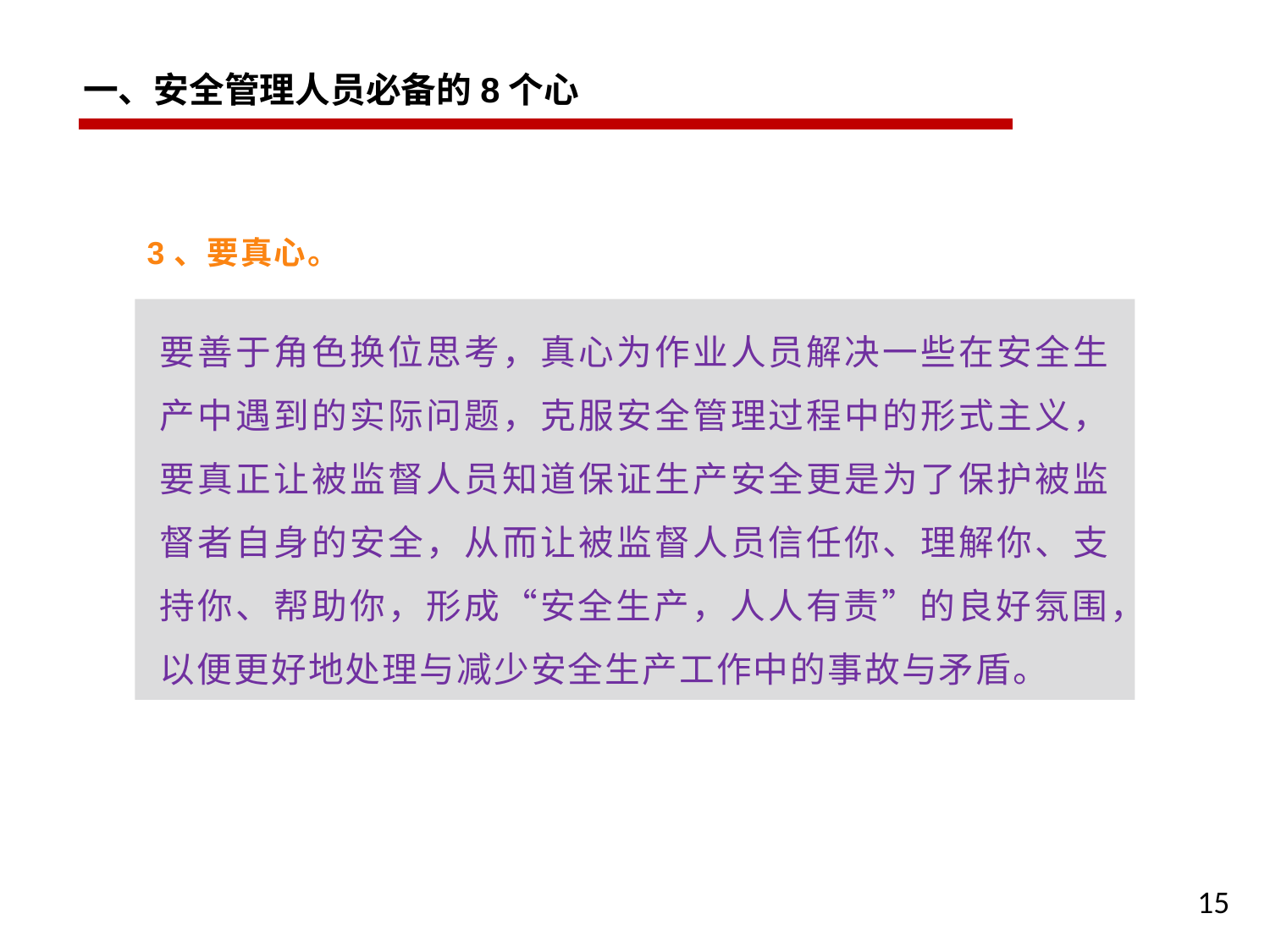

一、安全管理人员必备的8个心
3、要真心。
要善于角色换位思考，真心为作业人员解决一些在安全生产中遇到的实际问题，克服安全管理过程中的形式主义，要真正让被监督人员知道保证生产安全更是为了保护被监督者自身的安全，从而让被监督人员信任你、理解你、支持你、帮助你，形成“安全生产，人人有责”的良好氛围，以便更好地处理与减少安全生产工作中的事故与矛盾。